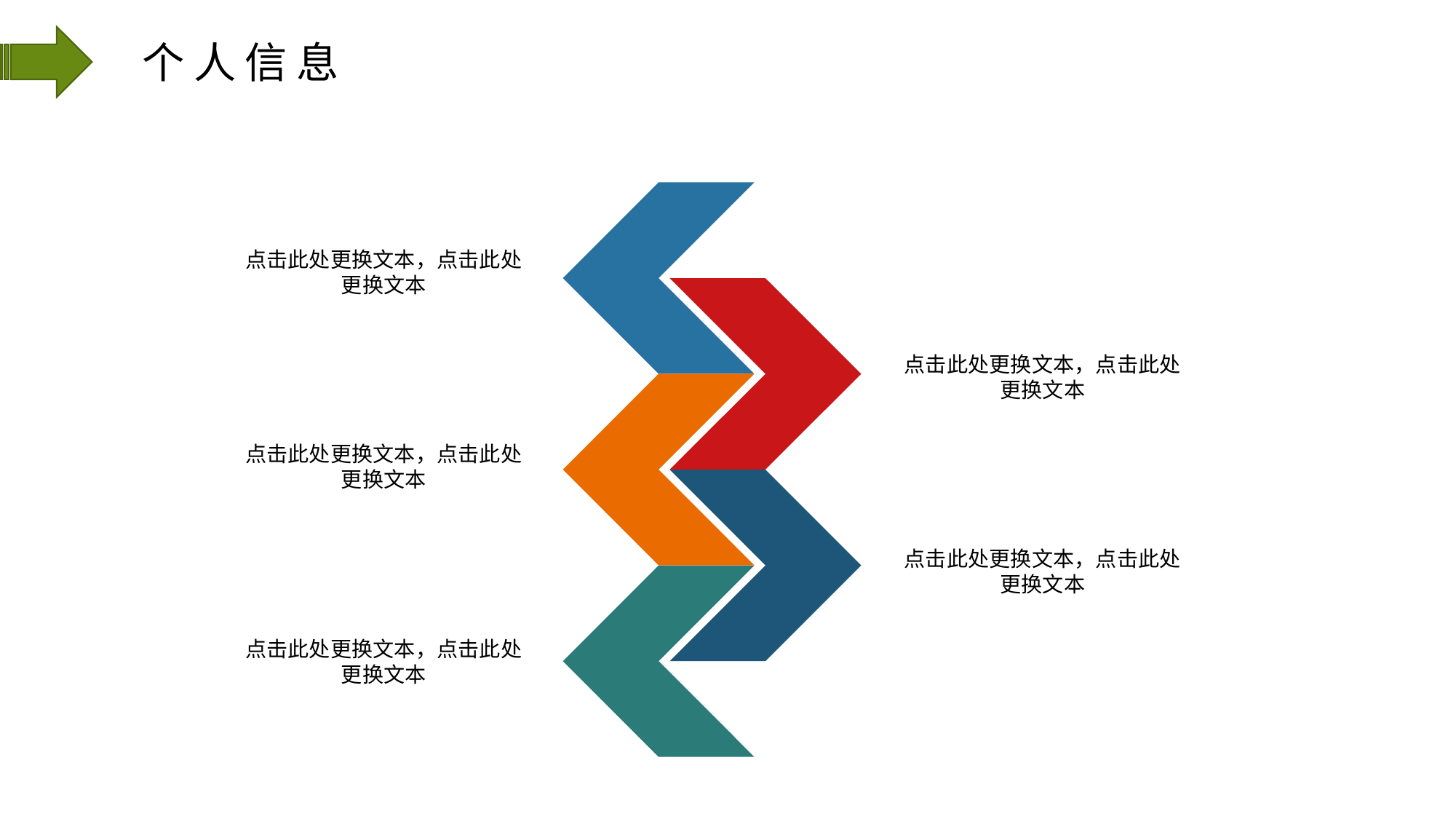

个人信息

点击此处更换文本，点击此处更换文本
点击此处更换文本，点击此处更换文本
点击此处更换文本，点击此处更换文本
点击此处更换文本，点击此处更换文本
点击此处更换文本，点击此处更换文本